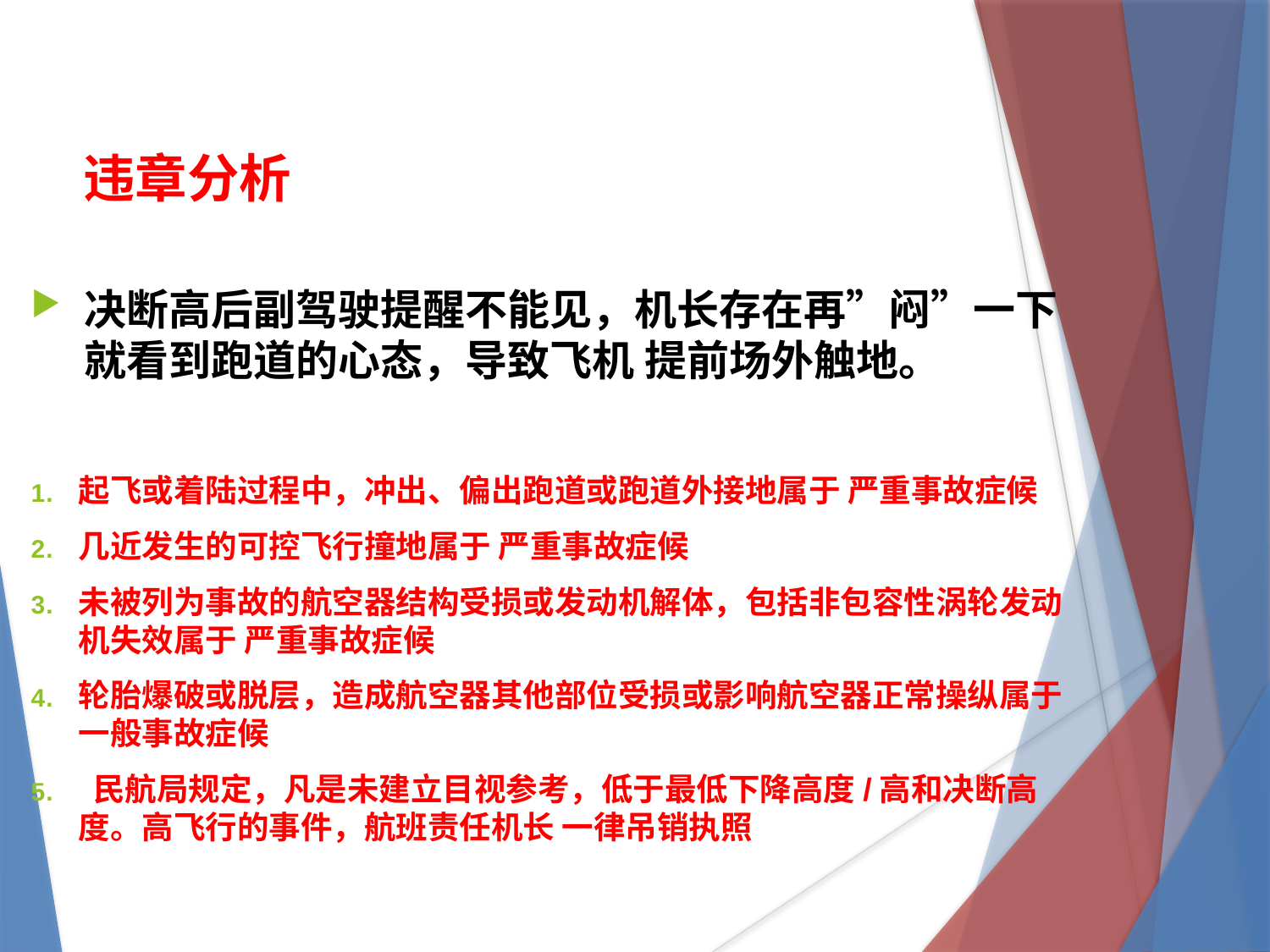

违章分析

决断高后副驾驶提醒不能见，机长存在再”闷”一下就看到跑道的心态，导致飞机 提前场外触地。

起飞或着陆过程中，冲出、偏出跑道或跑道外接地属于 严重事故症候
几近发生的可控飞行撞地属于 严重事故症候
未被列为事故的航空器结构受损或发动机解体，包括非包容性涡轮发动机失效属于 严重事故症候
轮胎爆破或脱层，造成航空器其他部位受损或影响航空器正常操纵属于一般事故症候
 民航局规定，凡是未建立目视参考，低于最低下降高度/高和决断高度。高飞行的事件，航班责任机长 一律吊销执照